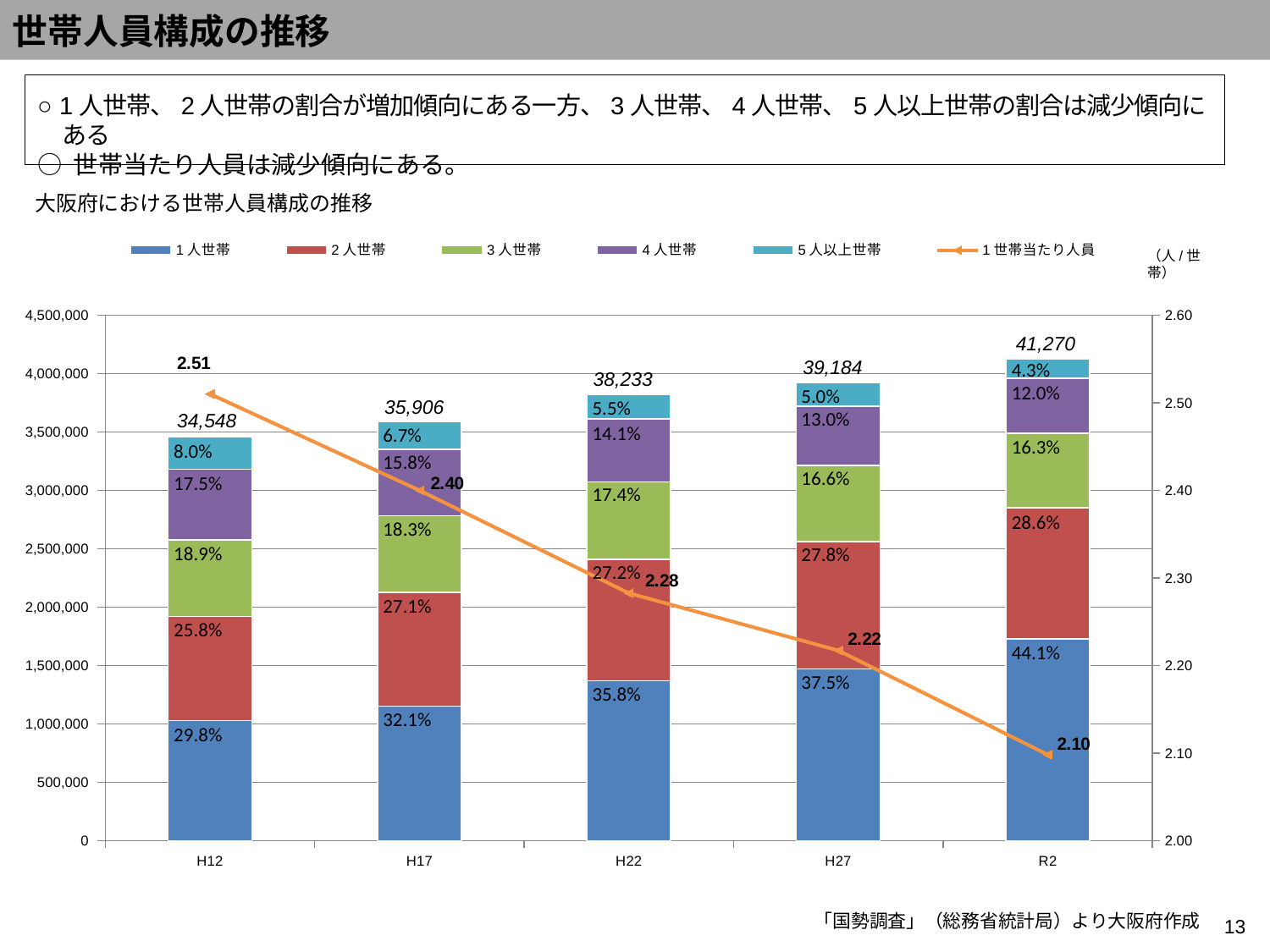

世帯人員構成の推移
○ 1人世帯、2人世帯の割合が増加傾向にある一方、3人世帯、4人世帯、5人以上世帯の割合は減少傾向にある
○ 世帯当たり人員は減少傾向にある。
大阪府における世帯人員構成の推移

### Chart

| Category | 1人世帯 | 2人世帯 | 3人世帯 | 4人世帯 | 5人以上世帯 | 1世帯当たり人員 |
|---|---|---|---|---|---|---|
| H12 | 1028792.0 | 891980.0 | 653622.0 | 605237.0 | 275209.0 | 2.51 |
| H17 | 1151774.0 | 972709.0 | 658587.0 | 567735.0 | 239788.0 | 2.4 |
| H22 | 1367908.0 | 1039936.0 | 664982.0 | 538432.0 | 212021.0 | 2.2826301716 |
| H27 | 1470615.0 | 1089777.0 | 651883.0 | 509361.0 | 196805.0 | 2.2172080682 |
| R2 | 1727107.0 | 1121971.0 | 638834.0 | 470392.0 | 168691.0 | 2.09831 |
（人/世帯）
41,270
39,184
4.3%
38,233
12.0%
5.0%
35,906
5.5%
13.0%
34,548
14.1%
6.7%
16.3%
8.0%
15.8%
16.6%
17.5%
17.4%
28.6%
18.3%
18.9%
27.8%
27.2%
27.1%
25.8%
44.1%
37.5%
35.8%
32.1%
29.8%
「国勢調査」（総務省統計局）より大阪府作成
13